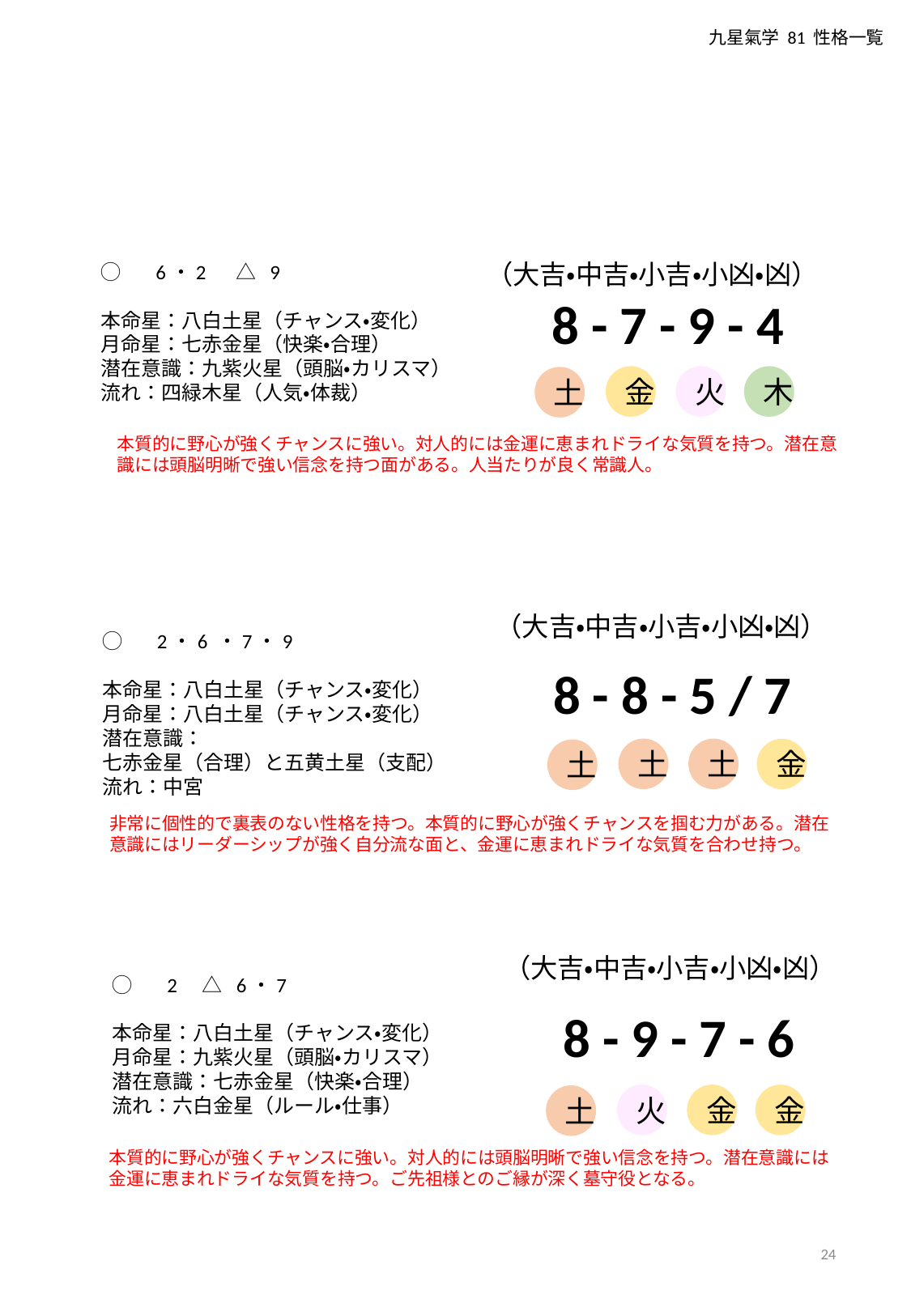

九星氣学 81 性格一覧
（大吉・中吉・小吉・小凶・凶）
◯　 6・2 　△  9

本命星：八白土星（チャンス・変化）
月命星：七赤金星（快楽・合理）
潜在意識：九紫火星（頭脳・カリスマ）
流れ：四緑木星（人気・体裁）
8 - 7 - 9 - 4
金
火
木
土
本質的に野心が強くチャンスに強い。対人的には金運に恵まれドライな気質を持つ。潜在意識には頭脳明晰で強い信念を持つ面がある。人当たりが良く常識人。
（大吉・中吉・小吉・小凶・凶）
◯　 2・6 ・7・9

本命星：八白土星（チャンス・変化）
月命星：八白土星（チャンス・変化）
潜在意識：
七赤金星（合理）と五黄土星（支配）
流れ：中宮
8 - 8 - 5 / 7
土
土
金
土
非常に個性的で裏表のない性格を持つ。本質的に野心が強くチャンスを掴む力がある。潜在意識にはリーダーシップが強く自分流な面と、金運に恵まれドライな気質を合わせ持つ。
（大吉・中吉・小吉・小凶・凶）
◯　 2　△  6・7

本命星：八白土星（チャンス・変化）
月命星：九紫火星（頭脳・カリスマ）
潜在意識：七赤金星（快楽・合理）
流れ：六白金星（ルール・仕事）
8 - 9 - 7 - 6
火
金
金
土
本質的に野心が強くチャンスに強い。対人的には頭脳明晰で強い信念を持つ。潜在意識には金運に恵まれドライな気質を持つ。ご先祖様とのご縁が深く墓守役となる。
24